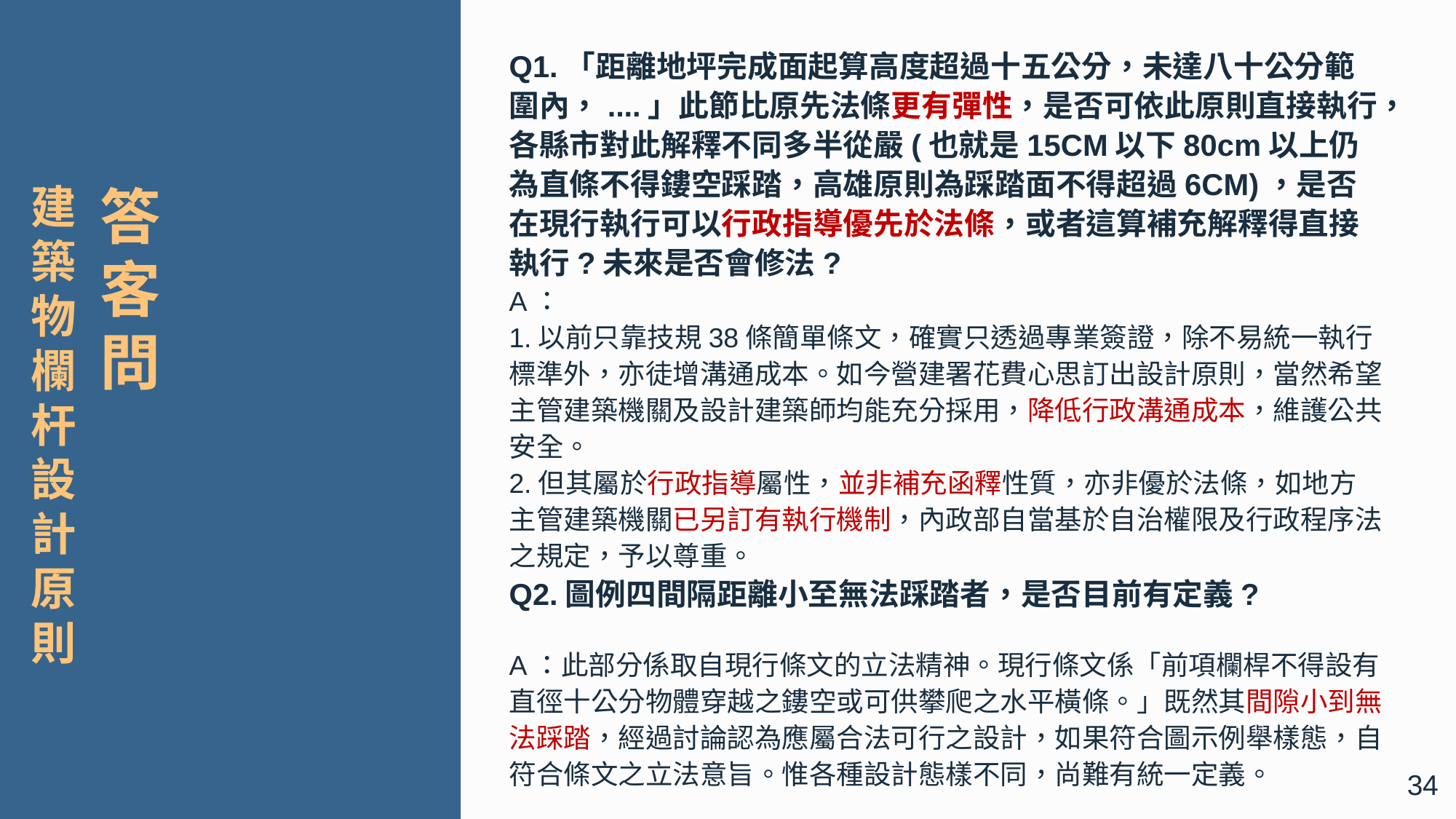

Q1.「距離地坪完成面起算高度超過十五公分，未達八十公分範圍內，....」此節比原先法條更有彈性，是否可依此原則直接執行，各縣市對此解釋不同多半從嚴(也就是15CM以下80cm以上仍為直條不得鏤空踩踏，高雄原則為踩踏面不得超過6CM)，是否在現行執行可以行政指導優先於法條，或者這算補充解釋得直接執行?未來是否會修法?
A：
1.以前只靠技規38條簡單條文，確實只透過專業簽證，除不易統一執行標準外，亦徒增溝通成本。如今營建署花費心思訂出設計原則，當然希望主管建築機關及設計建築師均能充分採用，降低行政溝通成本，維護公共安全。
2.但其屬於行政指導屬性，並非補充函釋性質，亦非優於法條，如地方主管建築機關已另訂有執行機制，內政部自當基於自治權限及行政程序法之規定，予以尊重。
Q2.圖例四間隔距離小至無法踩踏者，是否目前有定義?

A：此部分係取自現行條文的立法精神。現行條文係「前項欄桿不得設有直徑十公分物體穿越之鏤空或可供攀爬之水平橫條。」既然其間隙小到無法踩踏，經過討論認為應屬合法可行之設計，如果符合圖示例舉樣態，自符合條文之立法意旨。惟各種設計態樣不同，尚難有統一定義。
建築物欄杆設計原則
答客問
34